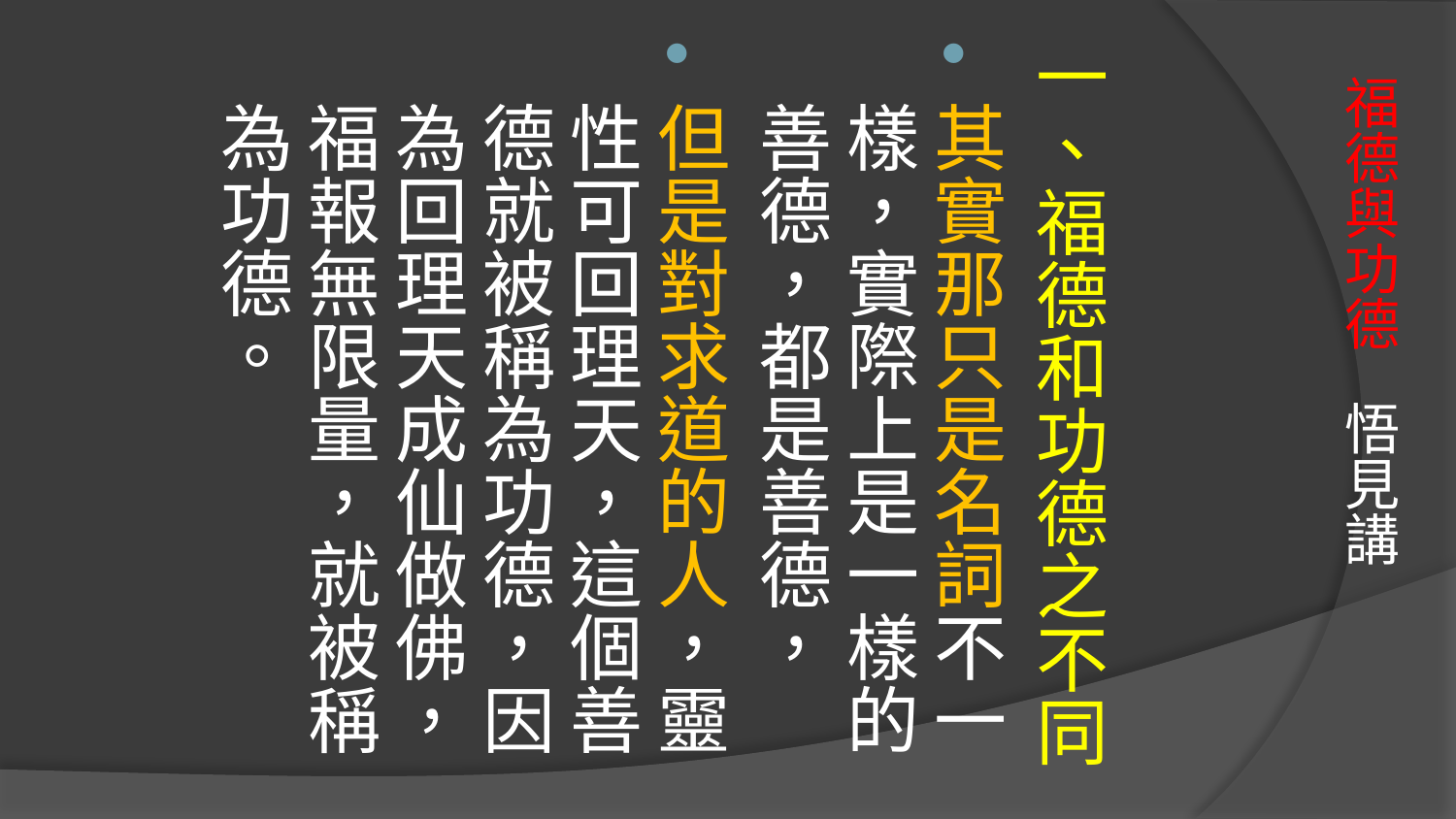

一、福德和功德之不同
其實那只是名詞不一樣，實際上是一樣的善德，都是善德，
但是對求道的人，靈性可回理天，這個善德就被稱為功德，因為回理天成仙做佛，福報無限量，就被稱為功德。

# 福德與功德    悟見講